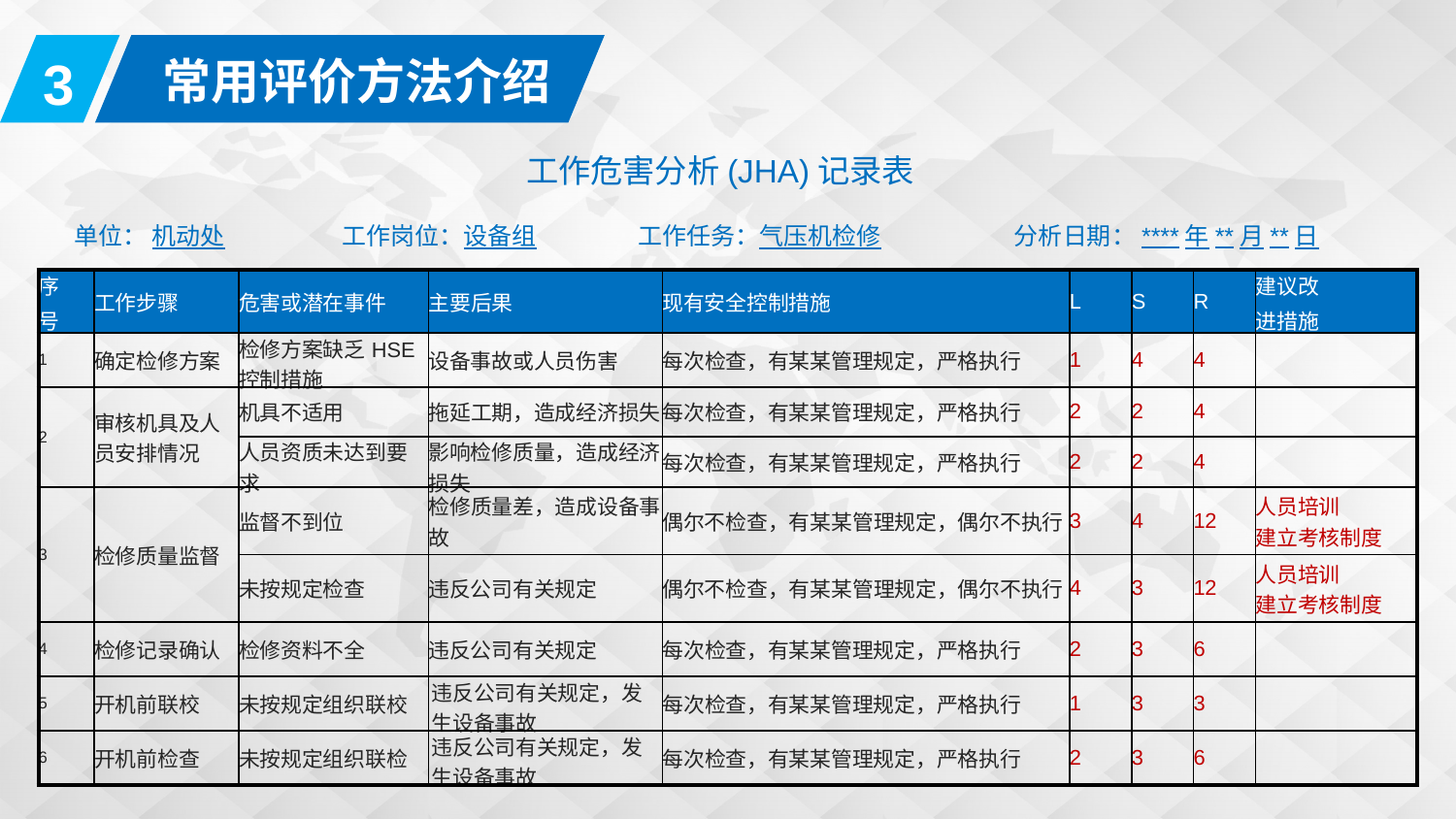

3
常用评价方法介绍
 工作危害分析(JHA)记录表
单位： 机动处                      工作岗位：设备组                   工作任务：气压机检修                         分析日期：****年**月**日
| 序 号 | 工作步骤 | 危害或潜在事件 | 主要后果 | 现有安全控制措施 | L | S | R | 建议改 进措施 |
| --- | --- | --- | --- | --- | --- | --- | --- | --- |
| 1 | 确定检修方案 | 检修方案缺乏HSE控制措施 | 设备事故或人员伤害 | 每次检查，有某某管理规定，严格执行 | 1 | 4 | 4 |  |
| 2 | 审核机具及人员安排情况 | 机具不适用 | 拖延工期，造成经济损失 | 每次检查，有某某管理规定，严格执行 | 2 | 2 | 4 |  |
|  |  | 人员资质未达到要求 | 影响检修质量，造成经济损失 | 每次检查，有某某管理规定，严格执行 | 2 | 2 | 4 |  |
| 3 | 检修质量监督 | 监督不到位 | 检修质量差，造成设备事故 | 偶尔不检查，有某某管理规定，偶尔不执行 | 3 | 4 | 12 | 人员培训 建立考核制度 |
|  |  | 未按规定检查 | 违反公司有关规定 | 偶尔不检查，有某某管理规定，偶尔不执行 | 4 | 3 | 12 | 人员培训 建立考核制度 |
| 4 | 检修记录确认 | 检修资料不全 | 违反公司有关规定 | 每次检查，有某某管理规定，严格执行 | 2 | 3 | 6 |  |
| 5 | 开机前联校 | 未按规定组织联校 | 违反公司有关规定，发生设备事故 | 每次检查，有某某管理规定，严格执行 | 1 | 3 | 3 |  |
| 6 | 开机前检查 | 未按规定组织联检 | 违反公司有关规定，发生设备事故 | 每次检查，有某某管理规定，严格执行 | 2 | 3 | 6 |  |